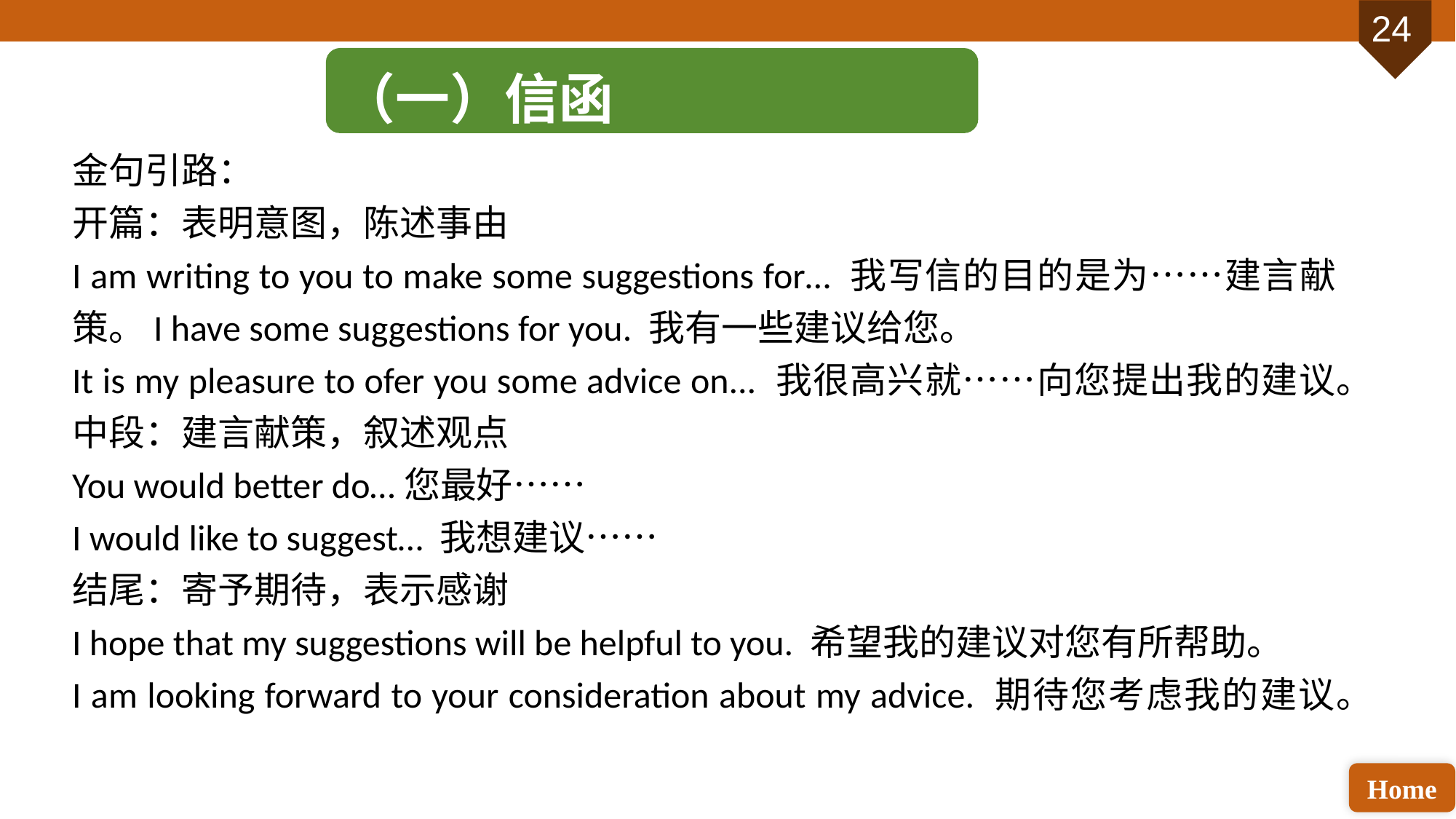

（一）信函
金句引路：
开篇：表明意图，陈述事由
I am writing to you to make some suggestions for… 我写信的目的是为……建言献策。I have some suggestions for you. 我有一些建议给您。
It is my pleasure to ofer you some advice on... 我很高兴就……向您提出我的建议。
中段：建言献策，叙述观点
You would better do…您最好……
I would like to suggest… 我想建议……
结尾：寄予期待，表示感谢
I hope that my suggestions will be helpful to you. 希望我的建议对您有所帮助。
I am looking forward to your consideration about my advice. 期待您考虑我的建议。